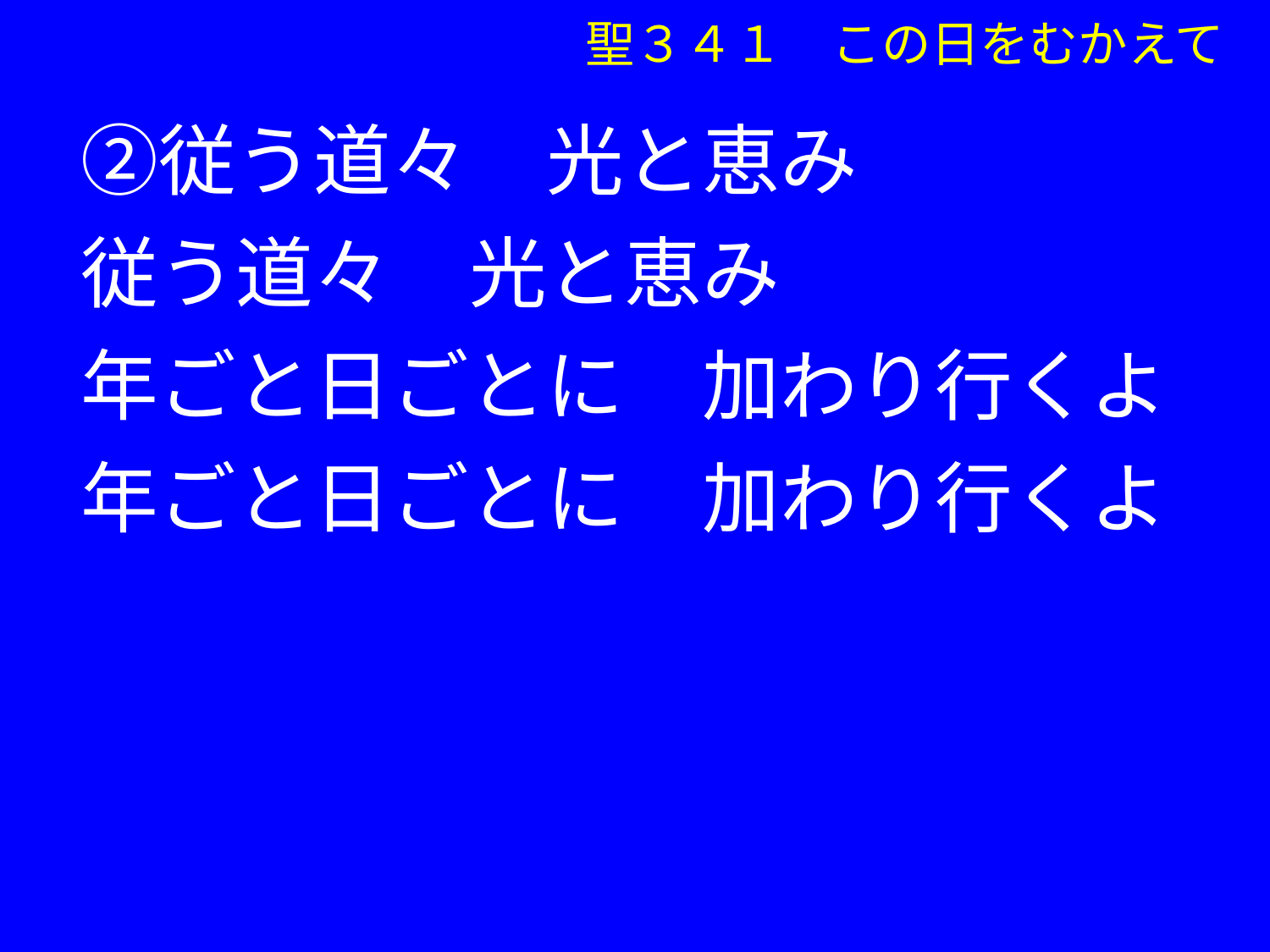

②従う道々　光と恵み
　従う道々　光と恵み
　年ごと日ごとに　加わり行くよ
　年ごと日ごとに　加わり行くよ

聖３４１　この日をむかえて